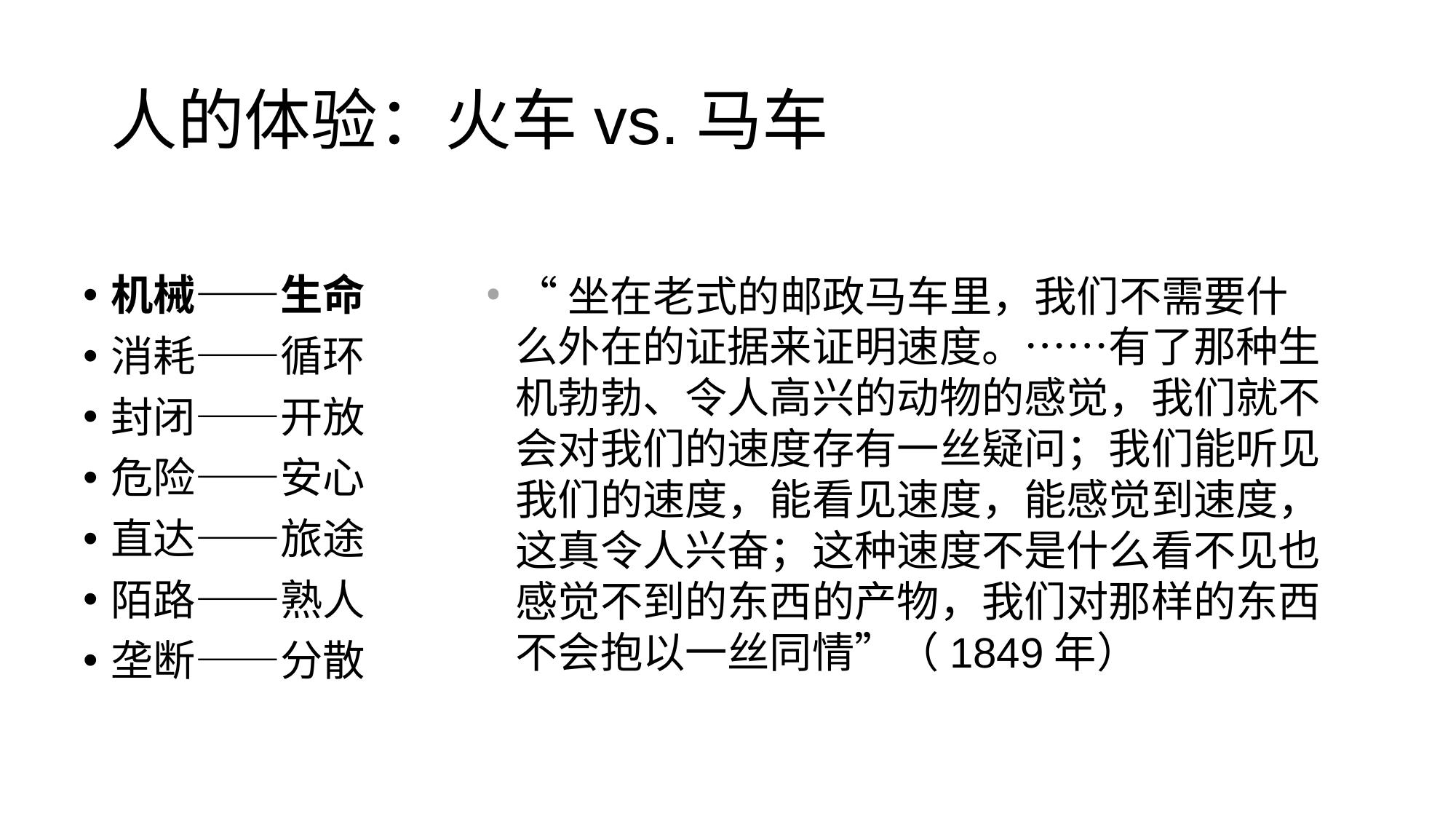

# 人的体验：火车vs.马车
“坐在老式的邮政马车里，我们不需要什么外在的证据来证明速度。……有了那种生机勃勃、令人高兴的动物的感觉，我们就不会对我们的速度存有一丝疑问；我们能听见我们的速度，能看见速度，能感觉到速度，这真令人兴奋；这种速度不是什么看不见也感觉不到的东西的产物，我们对那样的东西不会抱以一丝同情”（1849年）
机械——生命
消耗——循环
封闭——开放
危险——安心
直达——旅途
陌路——熟人
垄断——分散